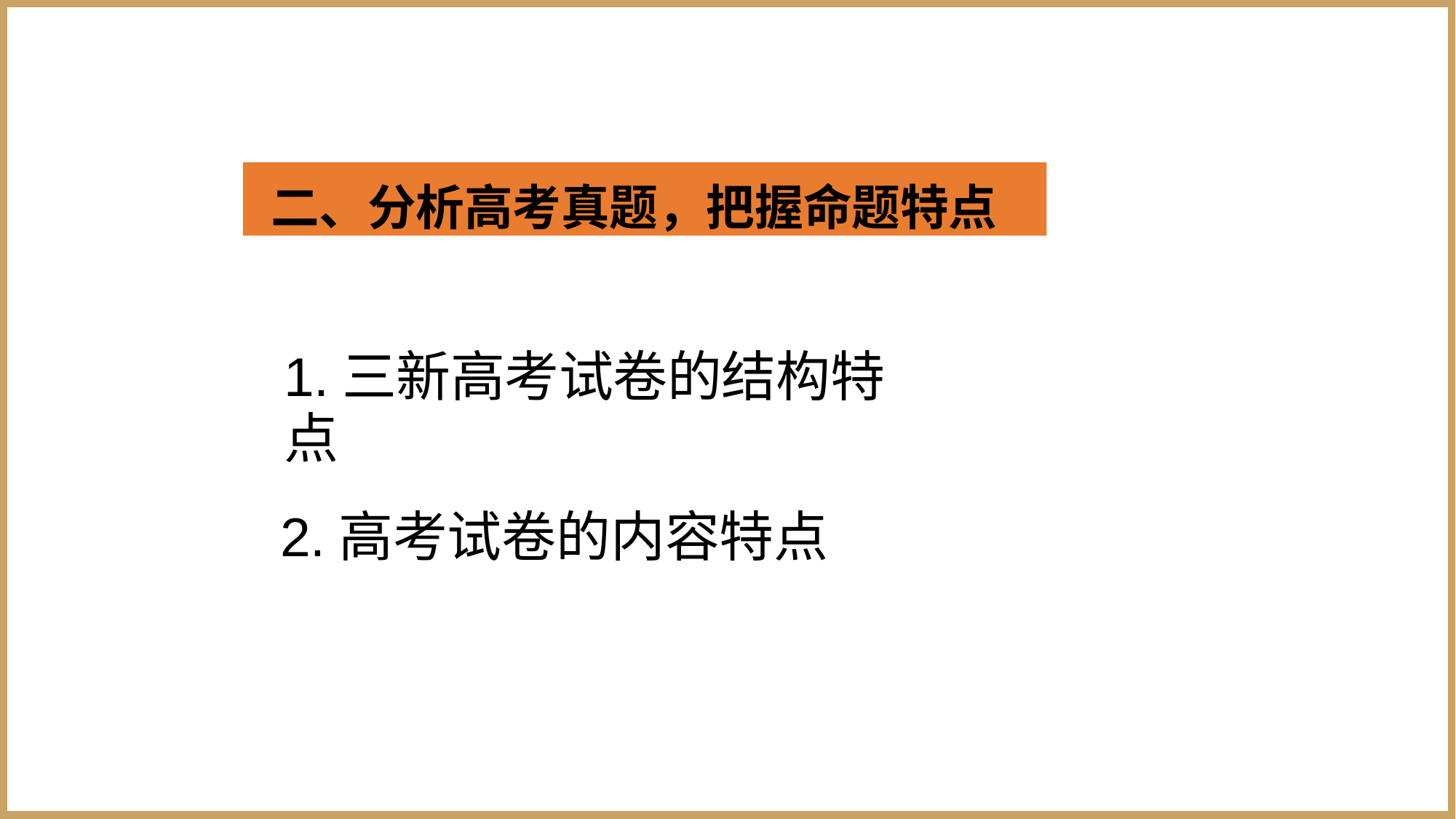

二、分析高考真题，把握命题特点

1.三新高考试卷的结构特点

2.高考试卷的内容特点